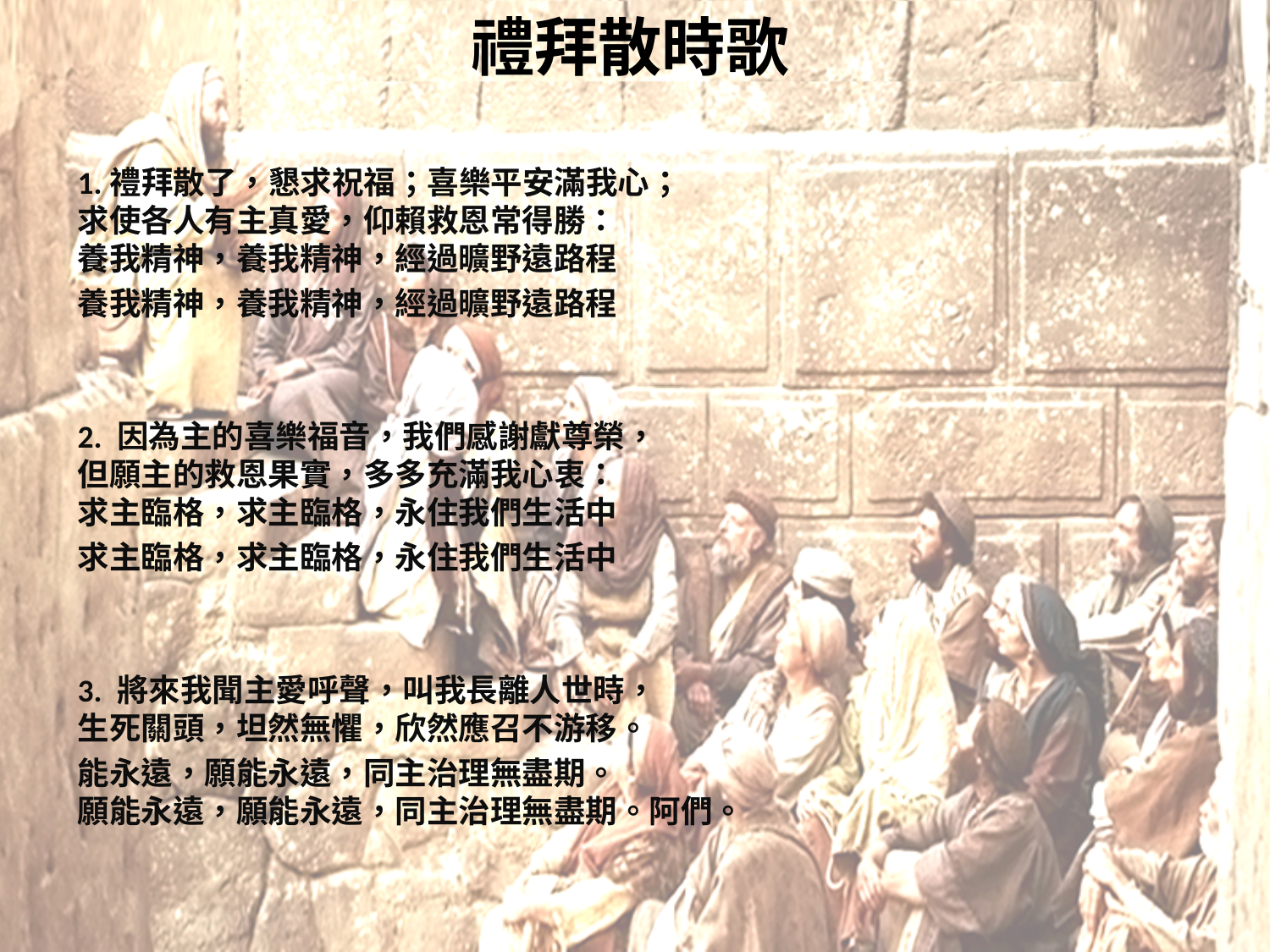

# 禮拜散時歌
1.禮拜散了，懇求祝福；喜樂平安滿我心；
求使各人有主真愛，仰賴救恩常得勝：
養我精神，養我精神，經過曠野遠路程
養我精神，養我精神，經過曠野遠路程

2. 因為主的喜樂福音，我們感謝獻尊榮，
但願主的救恩果實，多多充滿我心衷：
求主臨格，求主臨格，永住我們生活中
求主臨格，求主臨格，永住我們生活中

3. 將來我聞主愛呼聲，叫我長離人世時，
生死關頭，坦然無懼，欣然應召不游移。
能永遠，願能永遠，同主治理無盡期。
願能永遠，願能永遠，同主治理無盡期。阿們。